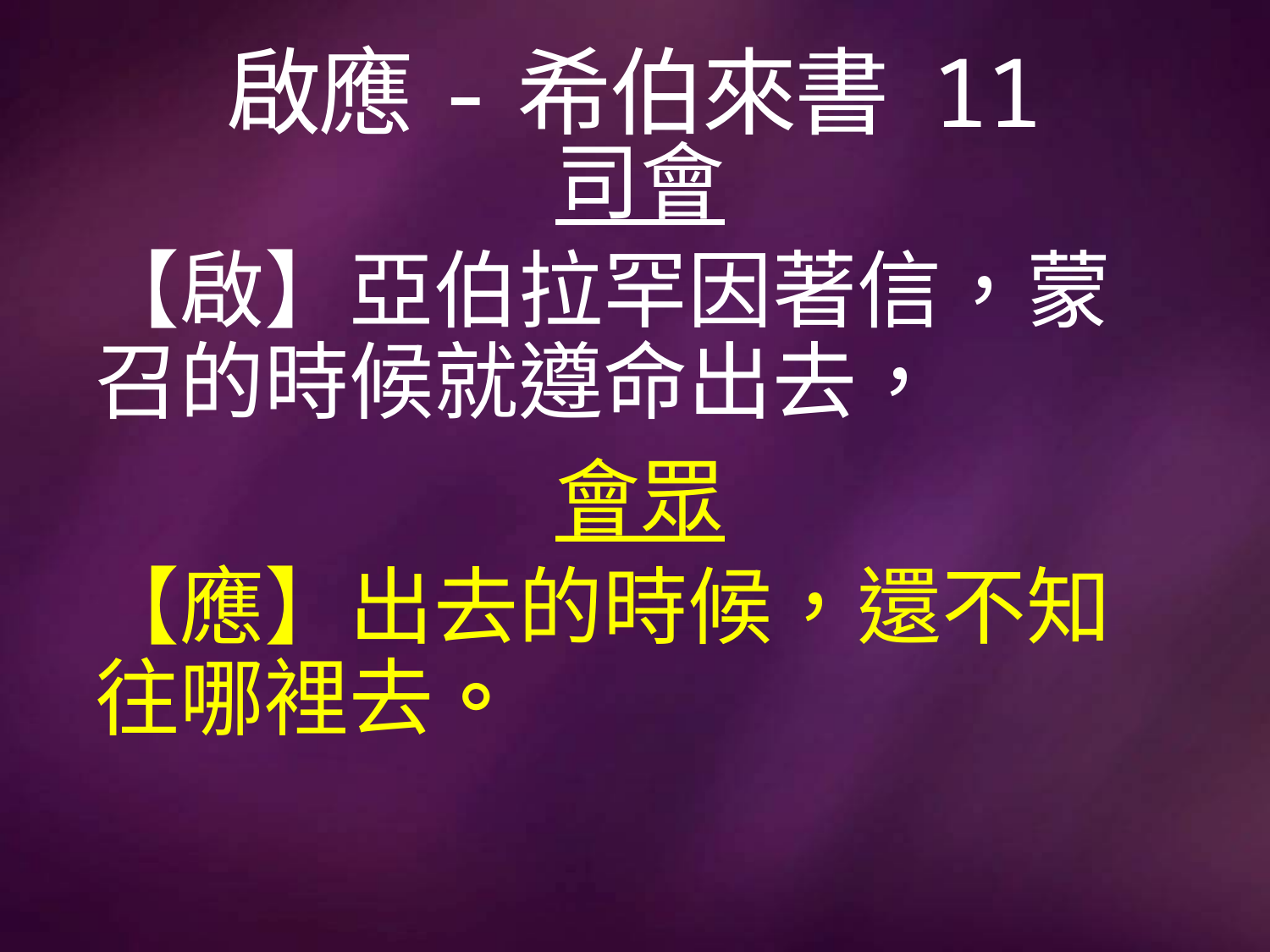

# 啟應-希伯來書 11
司會
【啟】亞伯拉罕因著信，蒙召的時候就遵命出去，

會眾
【應】出去的時候，還不知往哪裡去。